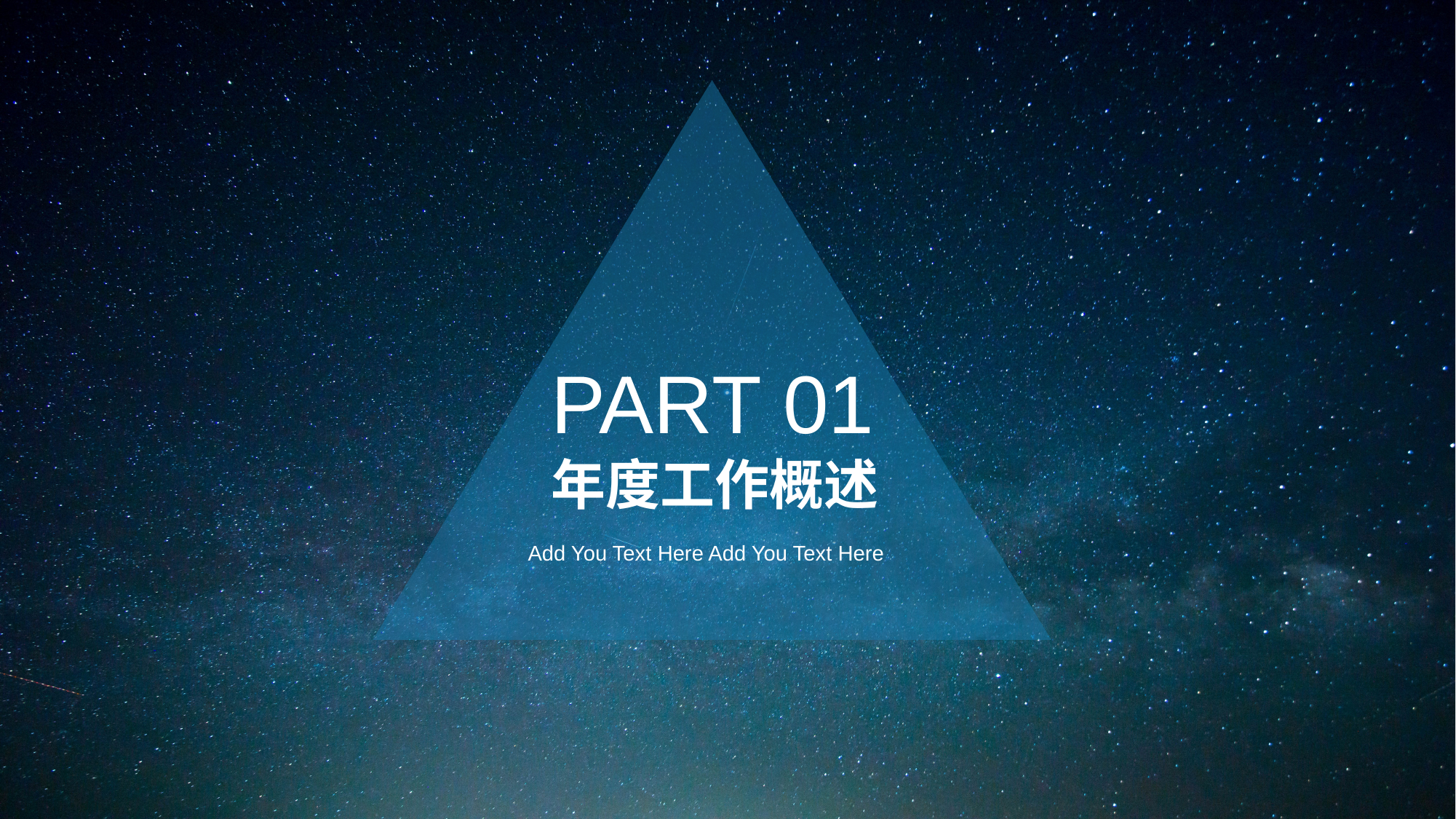

PART 01
年度工作概述
Add You Text Here Add You Text Here